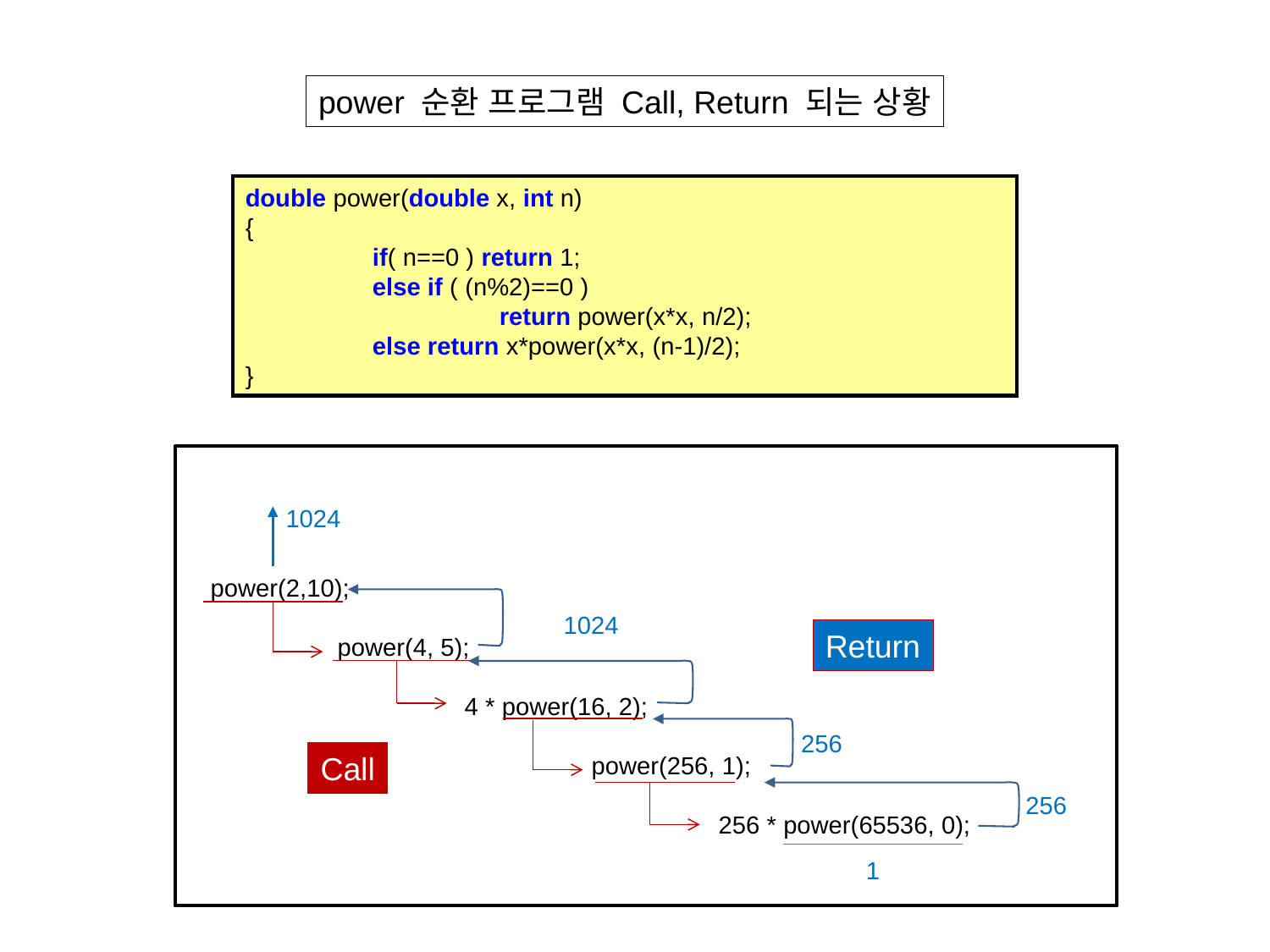

power 순환 프로그램 Call, Return 되는 상황
double power(double x, int n)
{
	if( n==0 ) return 1;
	else if ( (n%2)==0 )
		return power(x*x, n/2);
	else return x*power(x*x, (n-1)/2);
}

1024
power(2,10);

    	power(4, 5);

        		4 * power(16, 2);

			power(256, 1);

	    			256 * power(65536, 0);

1024
Return

256
Call

256
1